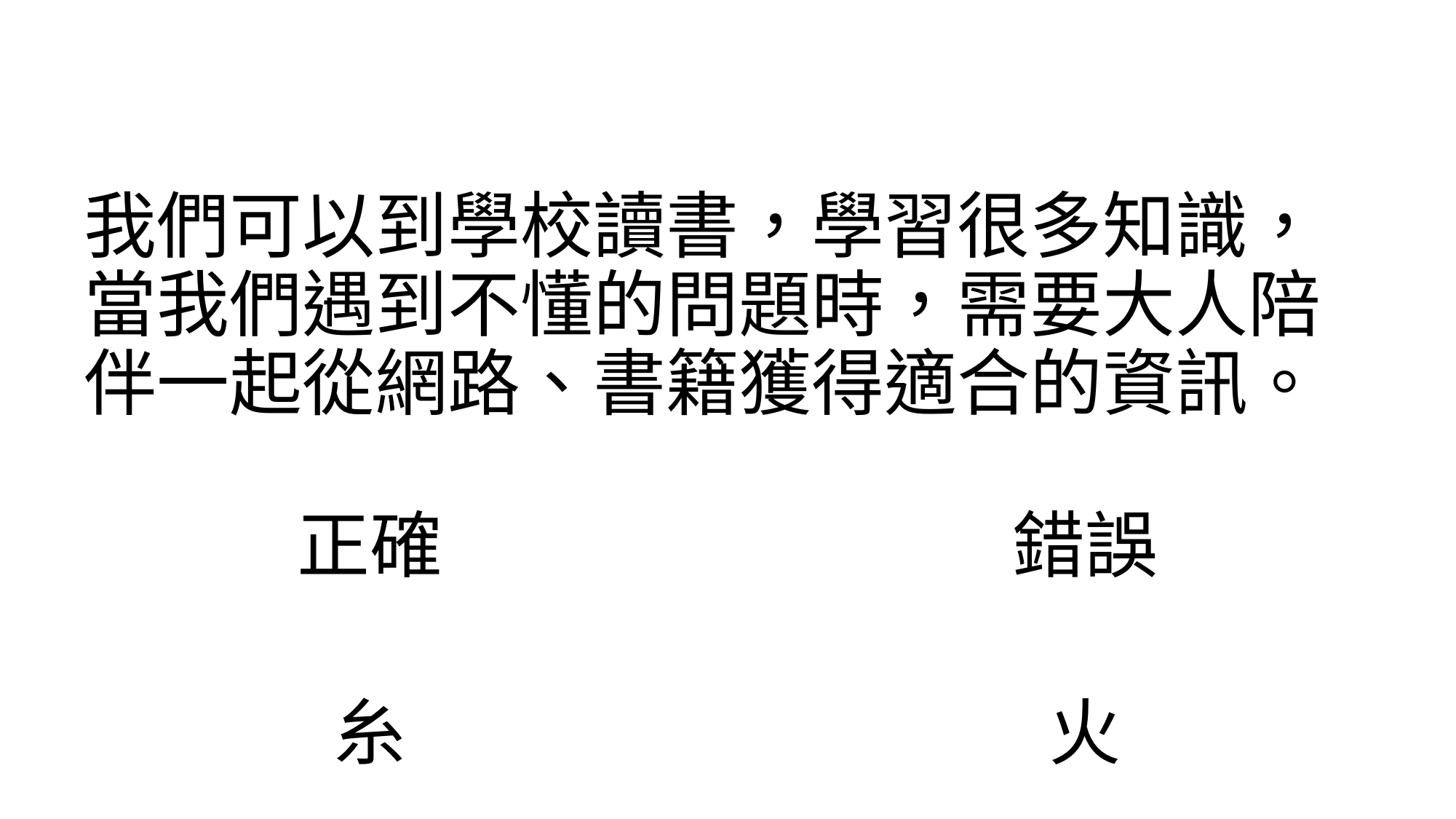

#
我們可以到學校讀書，學習很多知識，當我們遇到不懂的問題時，需要大人陪伴一起從網路、書籍獲得適合的資訊。
正確

糸
錯誤

火